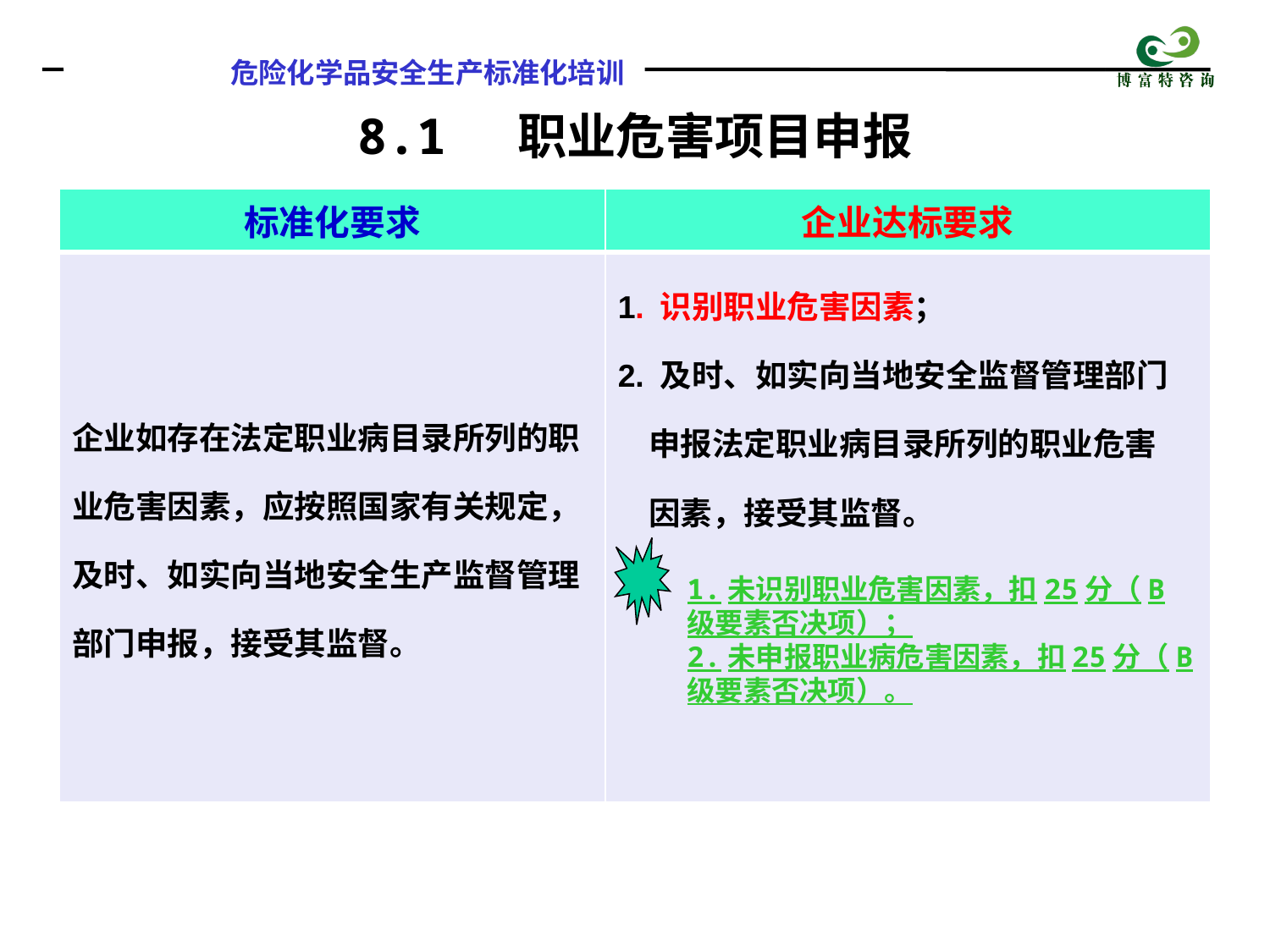

8.1  职业危害项目申报
| 标准化要求 | 企业达标要求 |
| --- | --- |
| 企业如存在法定职业病目录所列的职业危害因素，应按照国家有关规定，及时、如实向当地安全生产监督管理部门申报，接受其监督。 | 1. 识别职业危害因素； 2. 及时、如实向当地安全监督管理部门 申报法定职业病目录所列的职业危害 因素，接受其监督。 |

1.未识别职业危害因素，扣25分（B级要素否决项）；
2.未申报职业病危害因素，扣25分（B级要素否决项）。